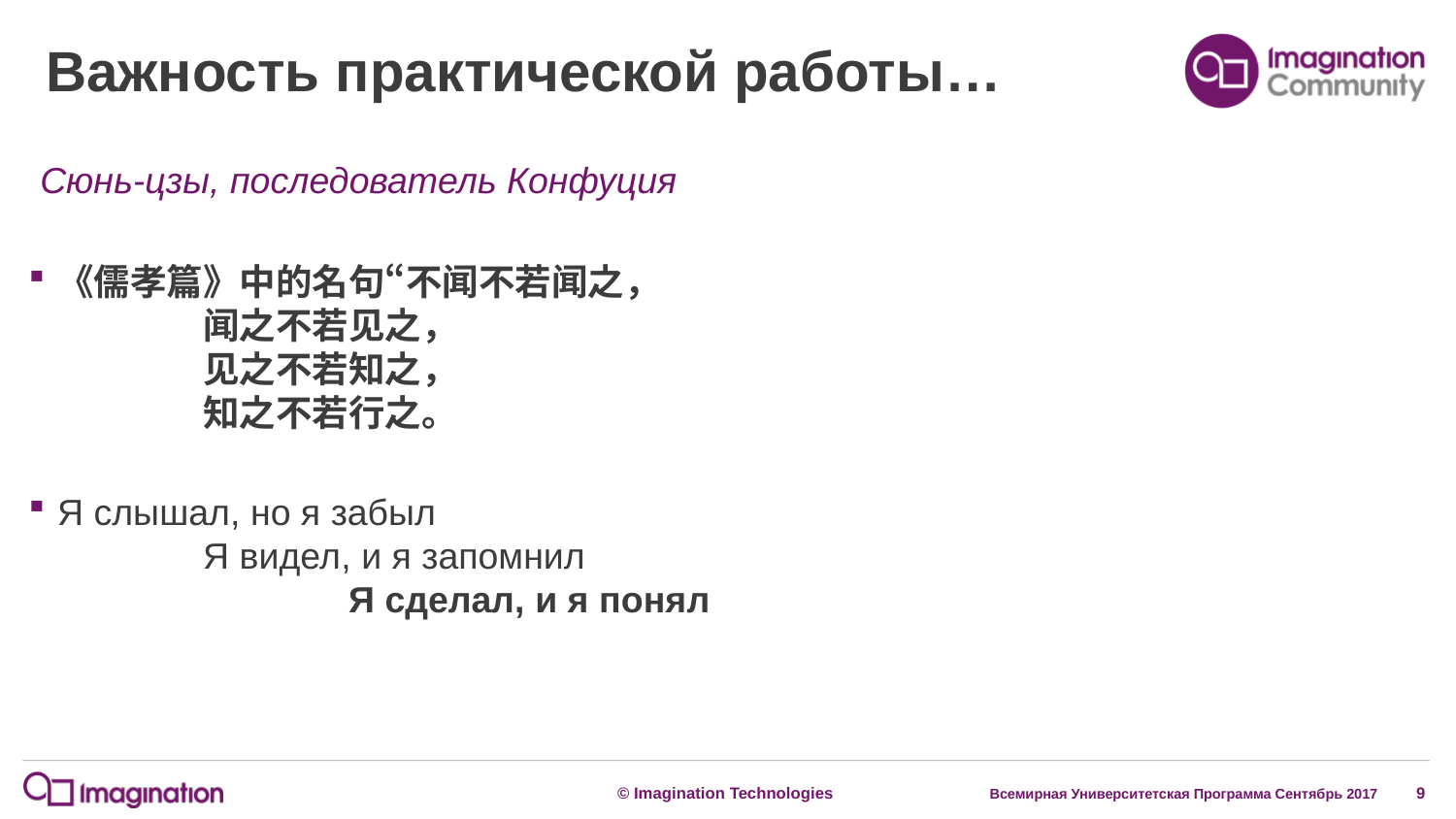

# Важность практической работы…
Сюнь-цзы, последователь Конфуция

《儒孝篇》中的名句“不闻不若闻之，
	闻之不若见之，
	见之不若知之，
	知之不若行之。
Я слышал, но я забыл
	Я видел, и я запомнил
		Я сделал, и я понял

Всемирная Университетская Программа Сентябрь 2017